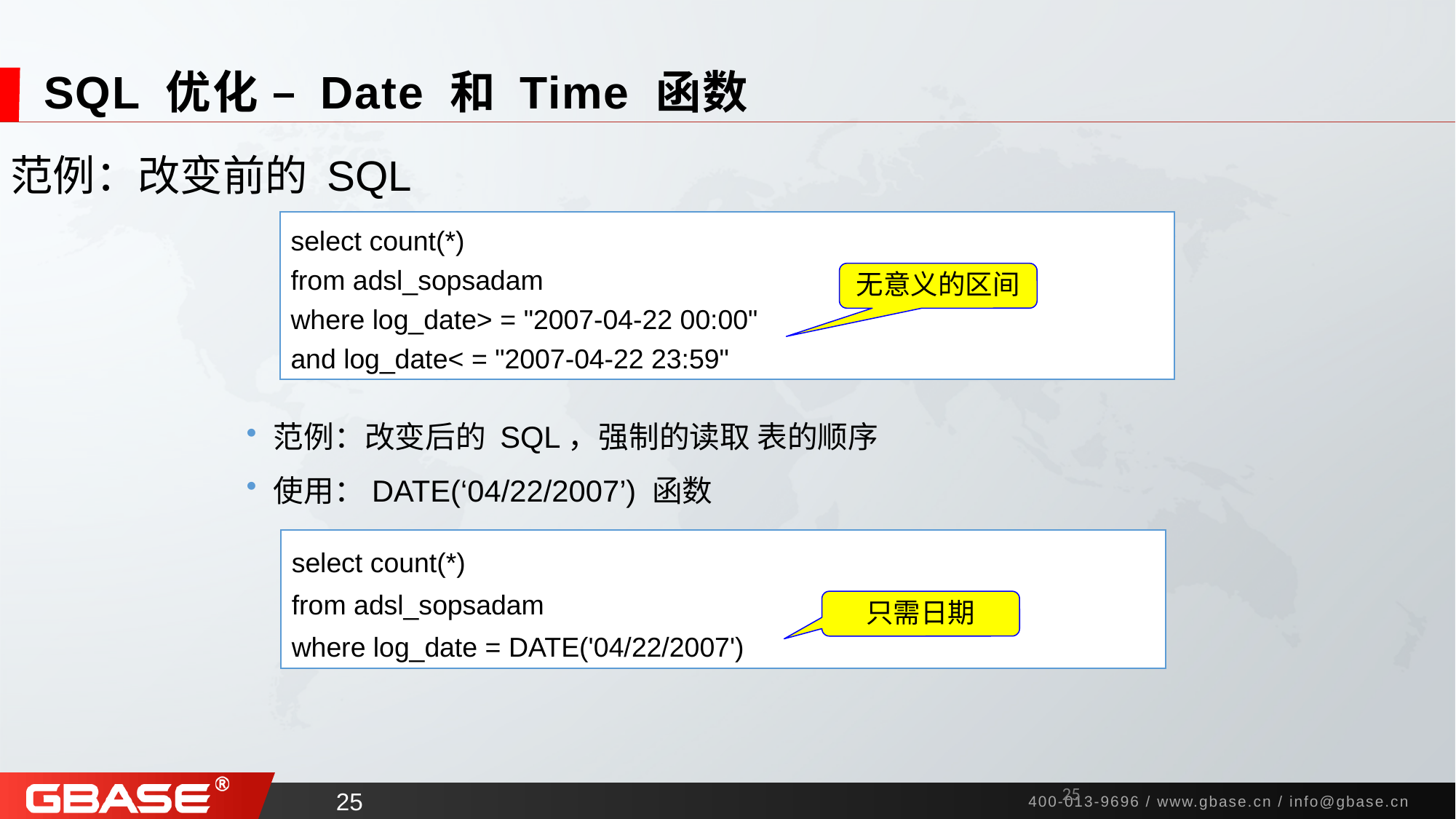

# SQL 优化 – Date 和 Time 函数
范例：改变前的 SQL
select count(*)
from adsl_sopsadam
where log_date> = "2007-04-22 00:00"
and log_date< = "2007-04-22 23:59"
无意义的区间
范例：改变后的 SQL，强制的读取 表的顺序
使用：DATE(‘04/22/2007’) 函数

select count(*)
from adsl_sopsadam
where log_date = DATE('04/22/2007')
只需日期
25